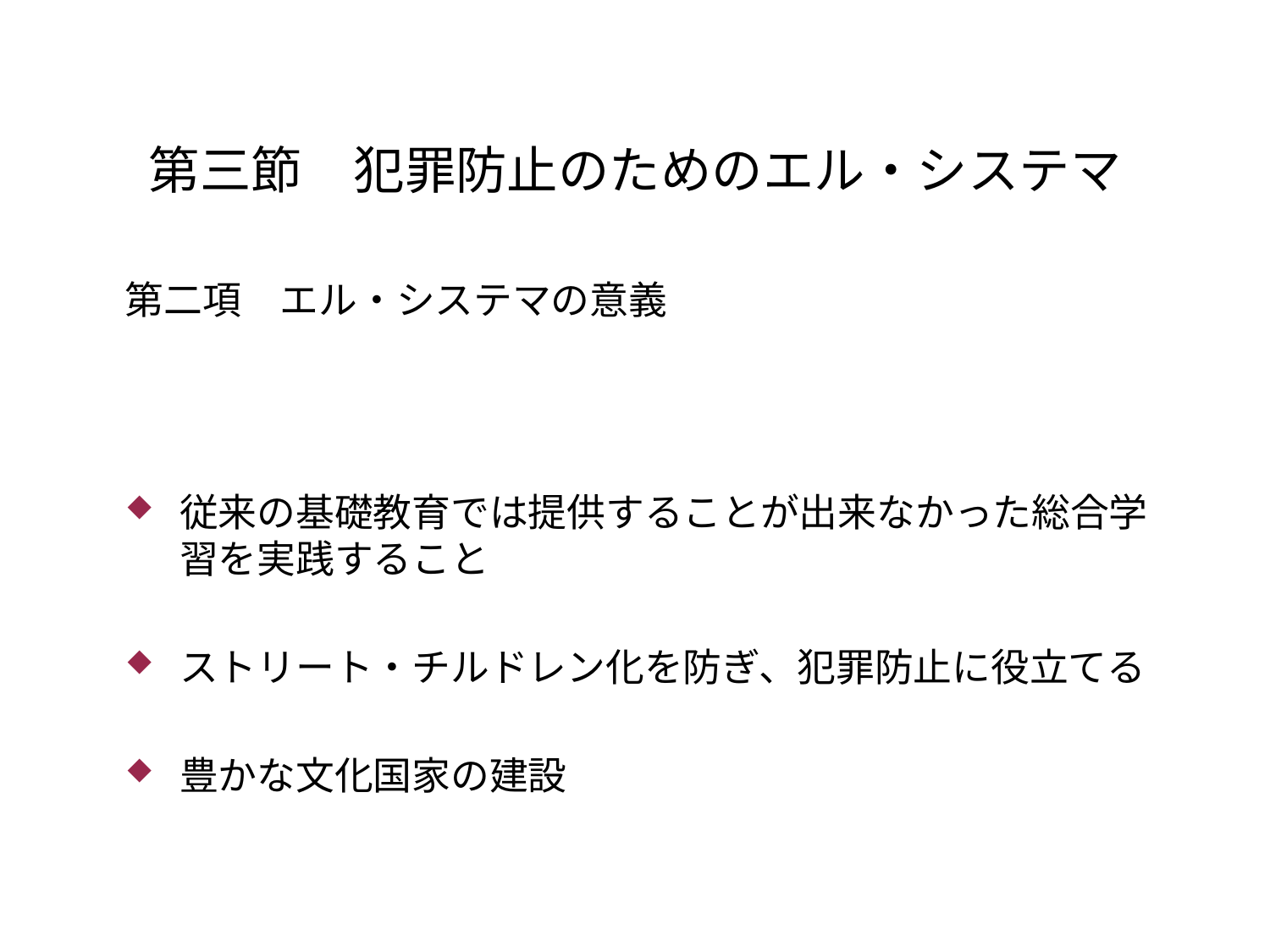

# 第三節　犯罪防止のためのエル・システマ
第二項　エル・システマの意義

従来の基礎教育では提供することが出来なかった総合学習を実践すること

ストリート・チルドレン化を防ぎ、犯罪防止に役立てる

豊かな文化国家の建設